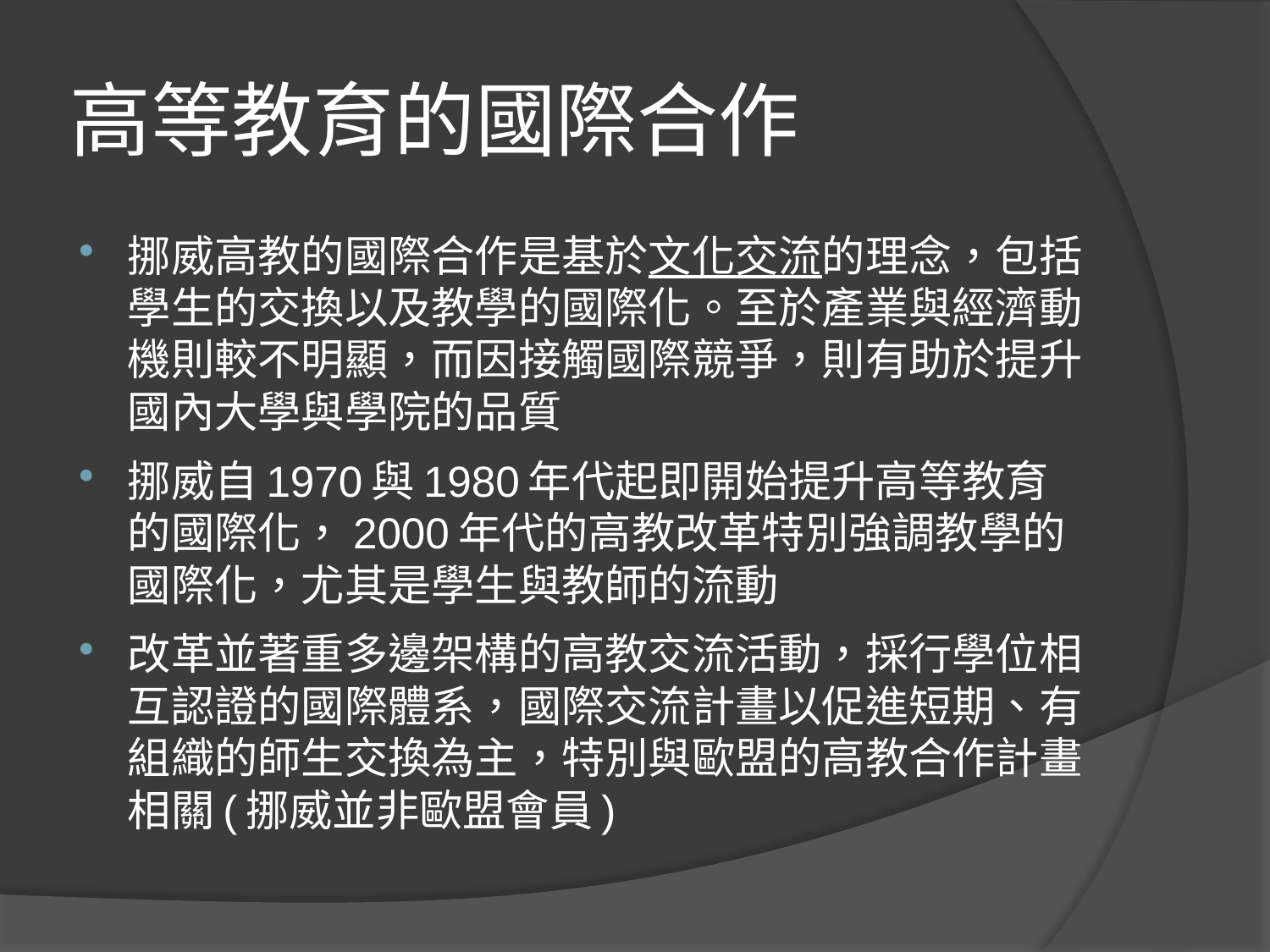

# 高等教育的國際合作
挪威高教的國際合作是基於文化交流的理念，包括學生的交換以及教學的國際化。至於產業與經濟動機則較不明顯，而因接觸國際競爭，則有助於提升國內大學與學院的品質
挪威自1970與1980年代起即開始提升高等教育的國際化，2000年代的高教改革特別強調教學的國際化，尤其是學生與教師的流動
改革並著重多邊架構的高教交流活動，採行學位相互認證的國際體系，國際交流計畫以促進短期、有組織的師生交換為主，特別與歐盟的高教合作計畫相關(挪威並非歐盟會員)